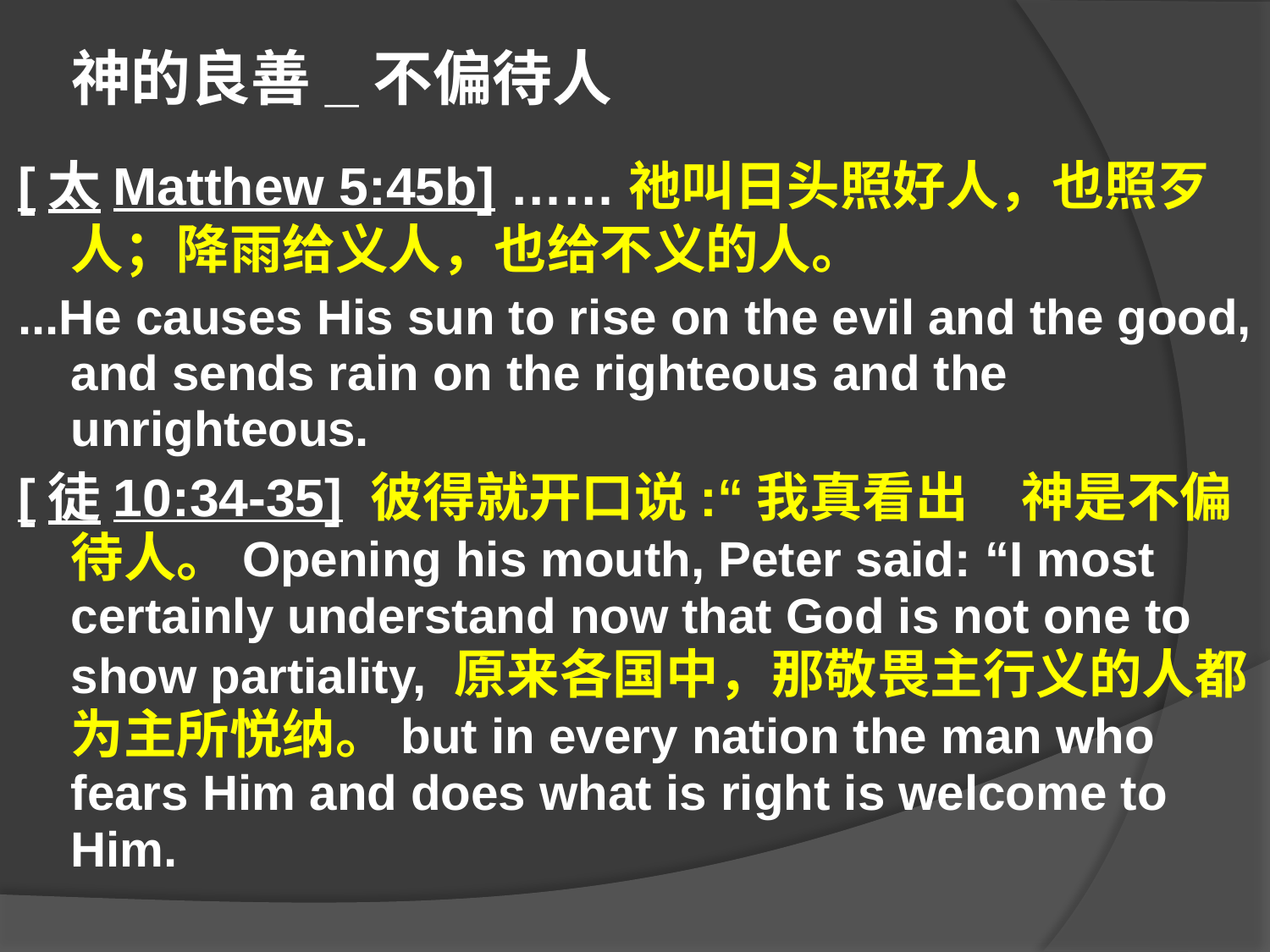

# 神的良善_不偏待人
[太Matthew 5:45b] ……祂叫日头照好人，也照歹人；降雨给义人，也给不义的人。
...He causes His sun to rise on the evil and the good, and sends rain on the righteous and the unrighteous.
[徒10:34-35] 彼得就开口说:“我真看出　神是不偏待人。Opening his mouth, Peter said: “I most certainly understand now that God is not one to show partiality, 原来各国中，那敬畏主行义的人都为主所悦纳。but in every nation the man who fears Him and does what is right is welcome to Him.